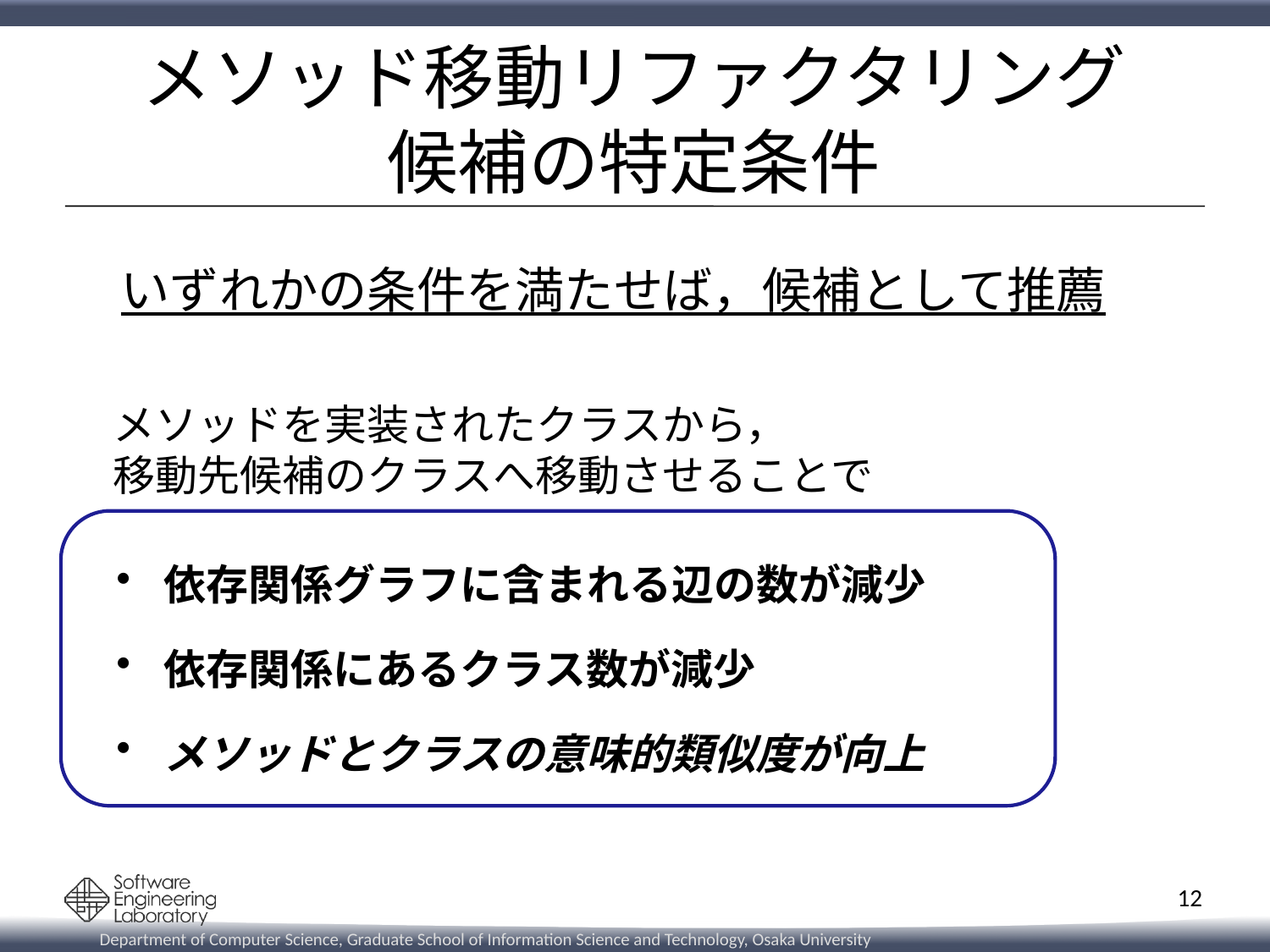

# メソッド移動リファクタリング 候補の特定条件
いずれかの条件を満たせば，候補として推薦
メソッドを実装されたクラスから，
移動先候補のクラスへ移動させることで
c
依存関係グラフに含まれる辺の数が減少
依存関係にあるクラス数が減少
メソッドとクラスの意味的類似度が向上

12